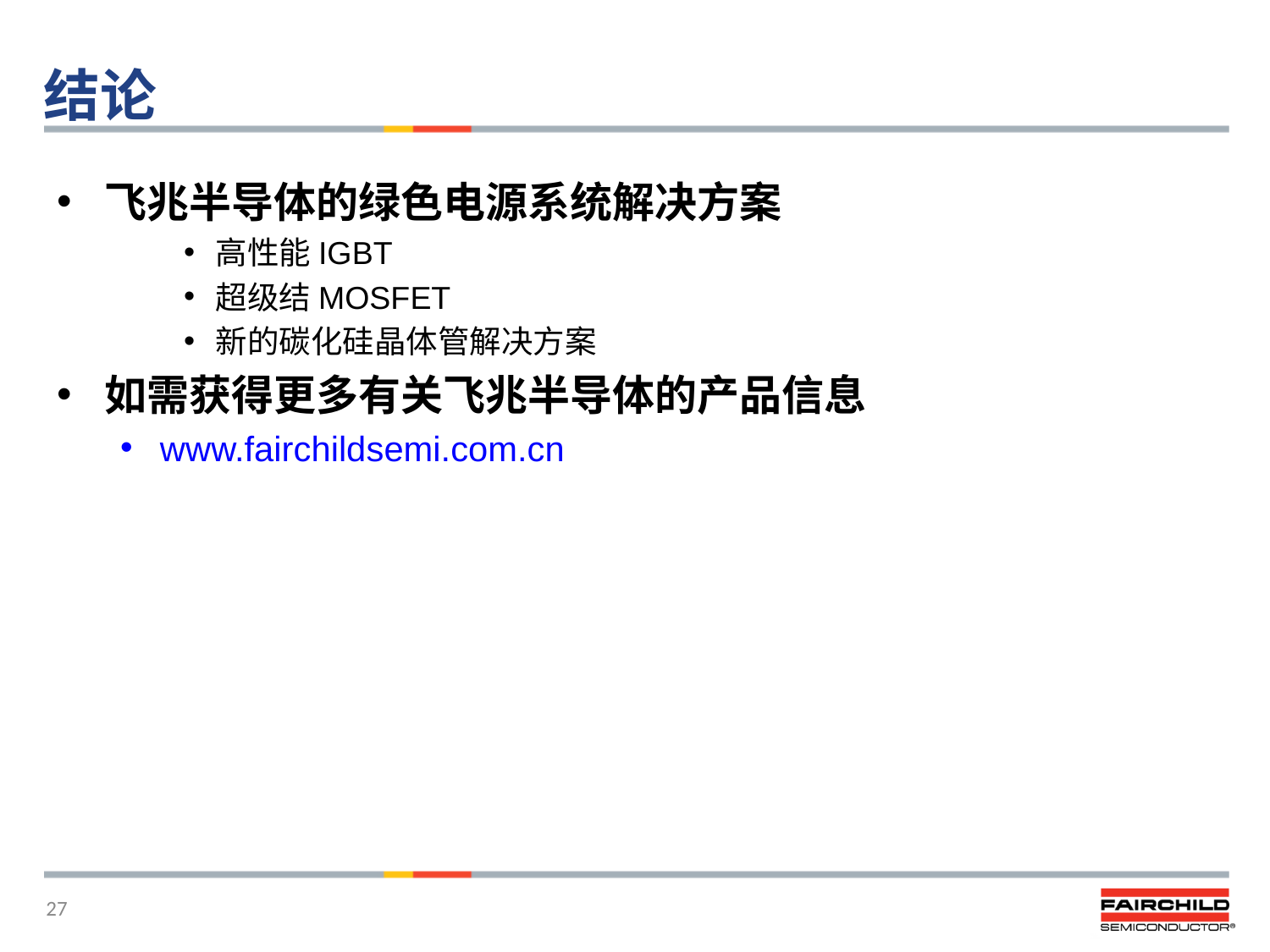

# 结论
飞兆半导体的绿色电源系统解决方案
高性能IGBT
超级结MOSFET
新的碳化硅晶体管解决方案
如需获得更多有关飞兆半导体的产品信息
www.fairchildsemi.com.cn